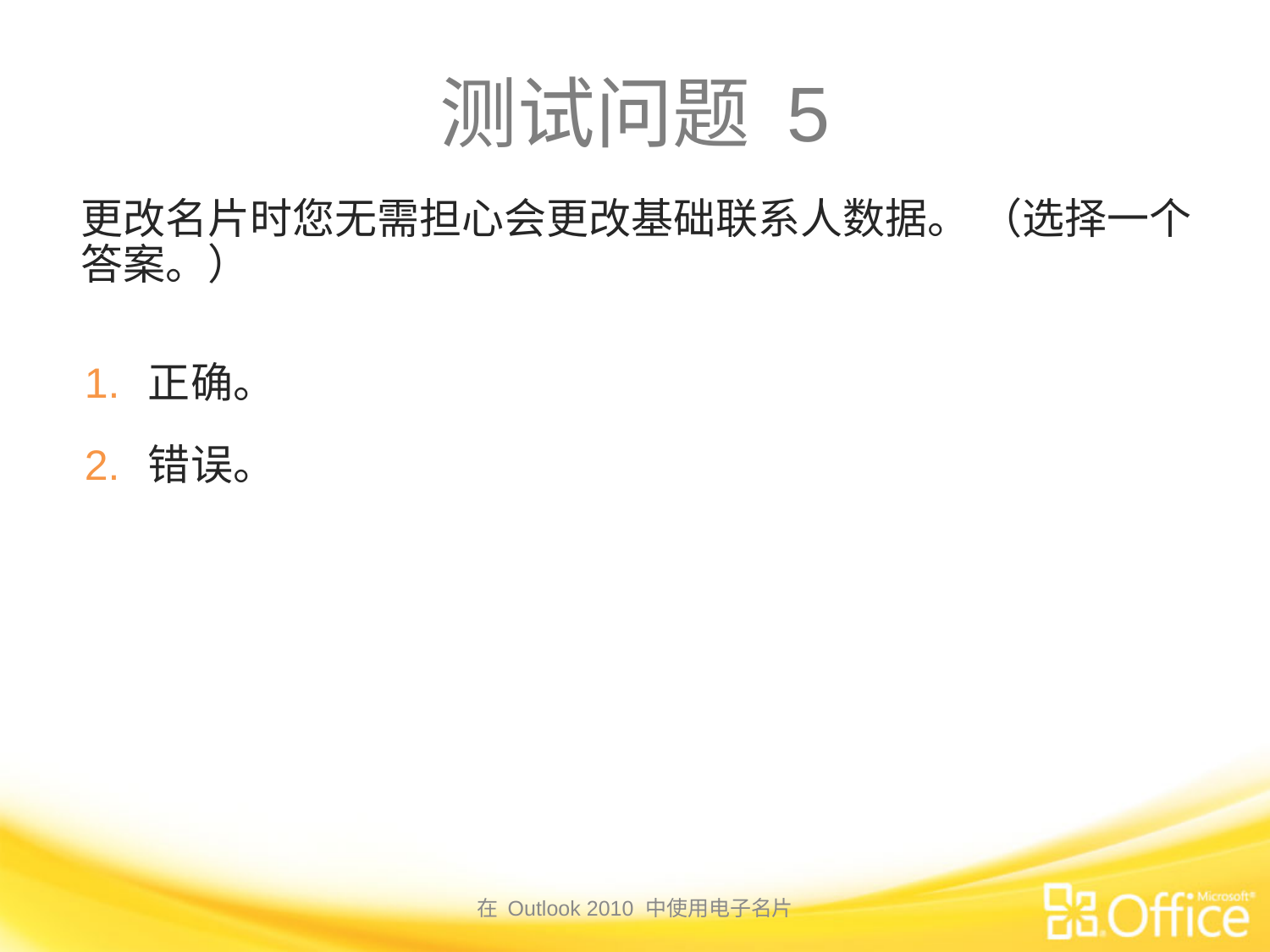

# 测试问题 5
更改名片时您无需担心会更改基础联系人数据。 （选择一个答案。）
正确。
错误。
在 Outlook 2010 中使用电子名片